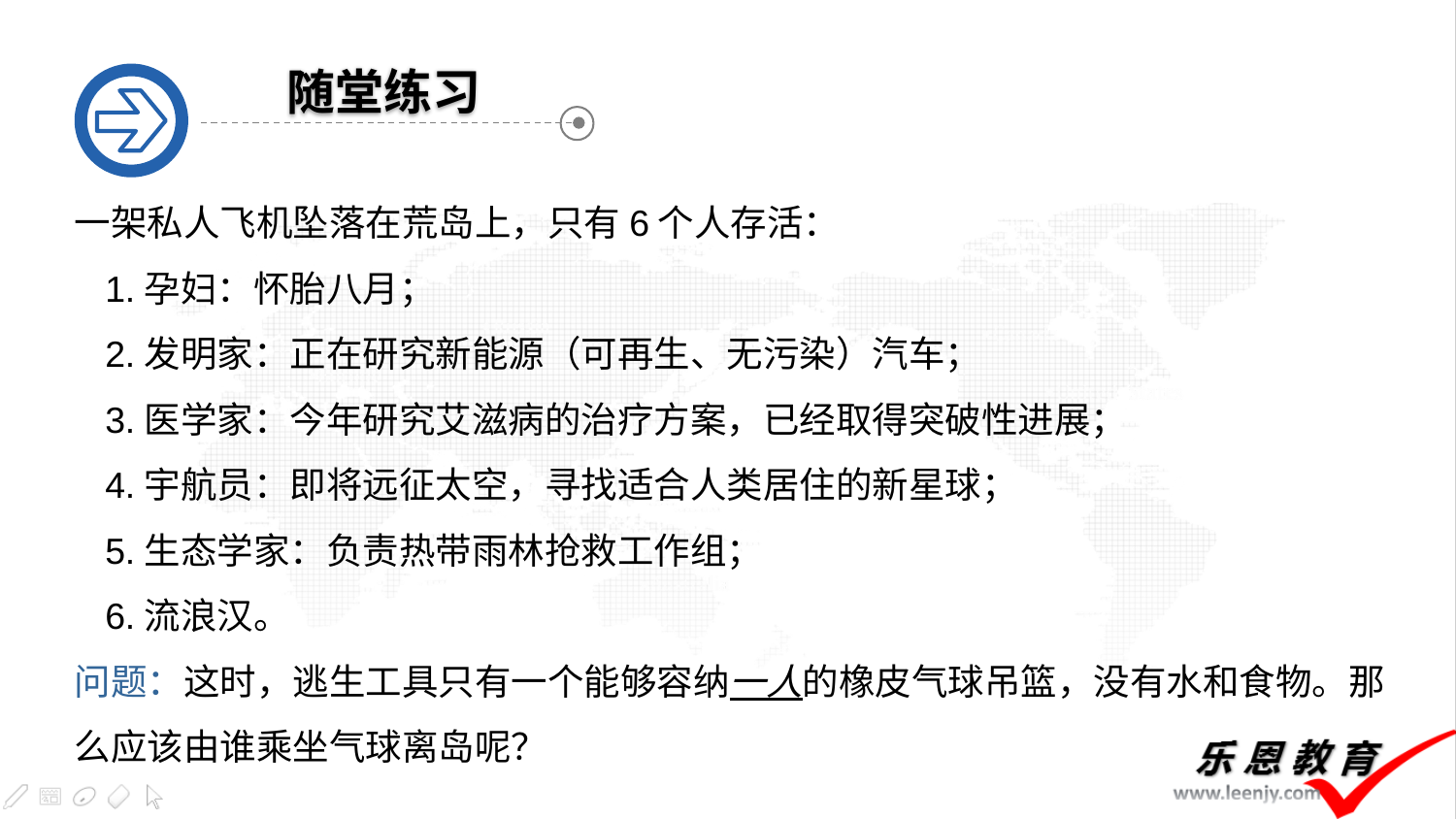

随堂练习

一架私人飞机坠落在荒岛上，只有6个人存活：
   1.孕妇：怀胎八月；
   2.发明家：正在研究新能源（可再生、无污染）汽车；
   3.医学家：今年研究艾滋病的治疗方案，已经取得突破性进展；
   4.宇航员：即将远征太空，寻找适合人类居住的新星球；
   5.生态学家：负责热带雨林抢救工作组；
   6.流浪汉。
问题：这时，逃生工具只有一个能够容纳一人的橡皮气球吊篮，没有水和食物。那么应该由谁乘坐气球离岛呢？